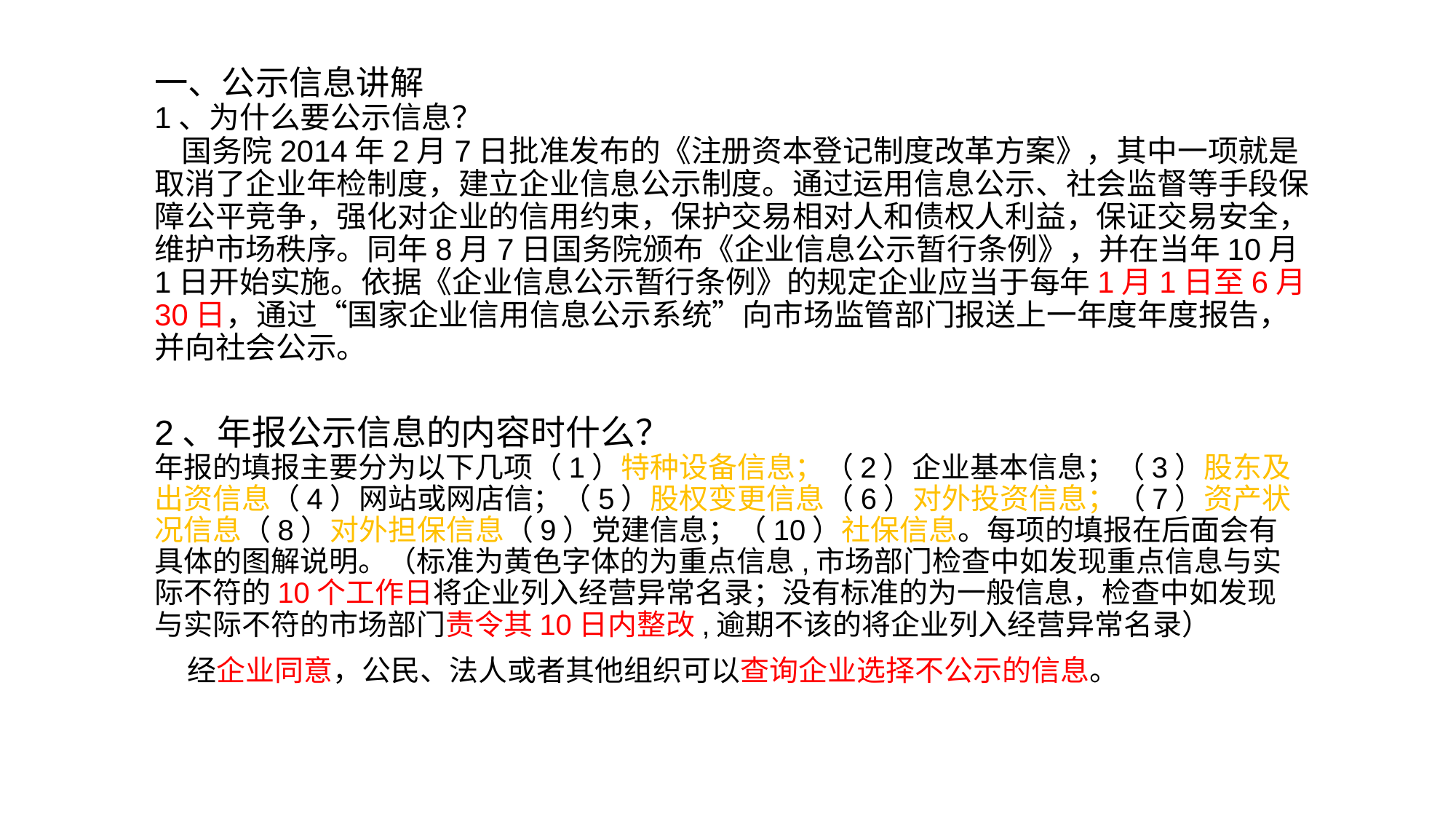

一、公示信息讲解
1、为什么要公示信息？　　
    国务院2014年2月7日批准发布的《注册资本登记制度改革方案》，其中一项就是取消了企业年检制度，建立企业信息公示制度。通过运用信息公示、社会监督等手段保障公平竞争，强化对企业的信用约束，保护交易相对人和债权人利益，保证交易安全，维护市场秩序。同年8月7日国务院颁布《企业信息公示暂行条例》，并在当年10月1日开始实施。依据《企业信息公示暂行条例》的规定企业应当于每年1月1日至6月30日，通过“国家企业信用信息公示系统”向市场监管部门报送上一年度年度报告，并向社会公示。
2、年报公示信息的内容时什么？
年报的填报主要分为以下几项（1）特种设备信息；（2）企业基本信息；（3）股东及出资信息（4）网站或网店信；（5）股权变更信息（6）对外投资信息；（7）资产状况信息（8）对外担保信息（9）党建信息；（10）社保信息。每项的填报在后面会有具体的图解说明。（标准为黄色字体的为重点信息,市场部门检查中如发现重点信息与实际不符的10个工作日将企业列入经营异常名录；没有标准的为一般信息，检查中如发现与实际不符的市场部门责令其10日内整改,逾期不该的将企业列入经营异常名录）
    经企业同意，公民、法人或者其他组织可以查询企业选择不公示的信息。